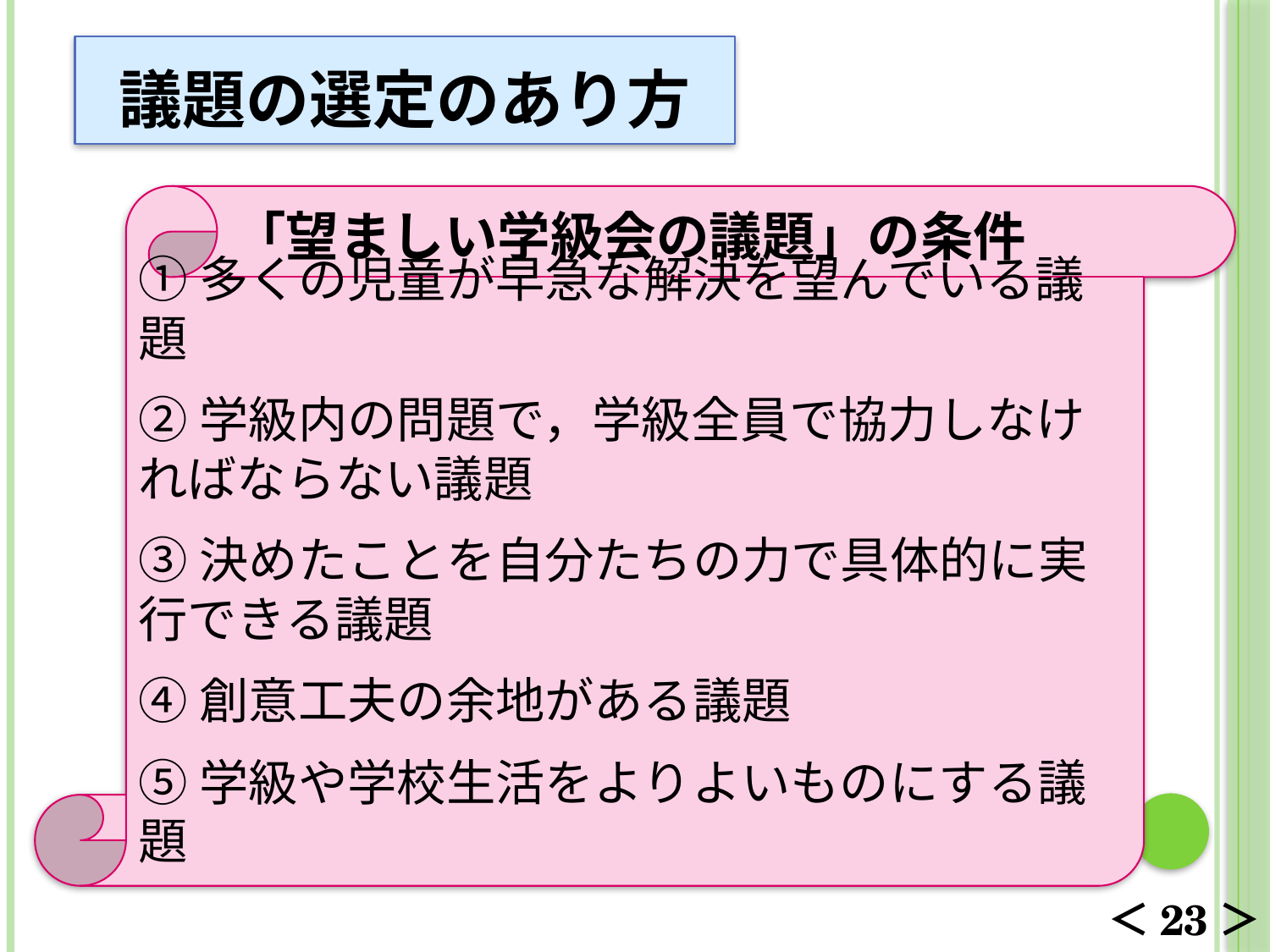

議題の選定のあり方
①多くの児童が早急な解決を望んでいる議題

②学級内の問題で，学級全員で協力しなければならない議題

③決めたことを自分たちの力で具体的に実行できる議題

④創意工夫の余地がある議題

⑤学級や学校生活をよりよいものにする議題
「望ましい学級会の議題」の条件
＜23＞